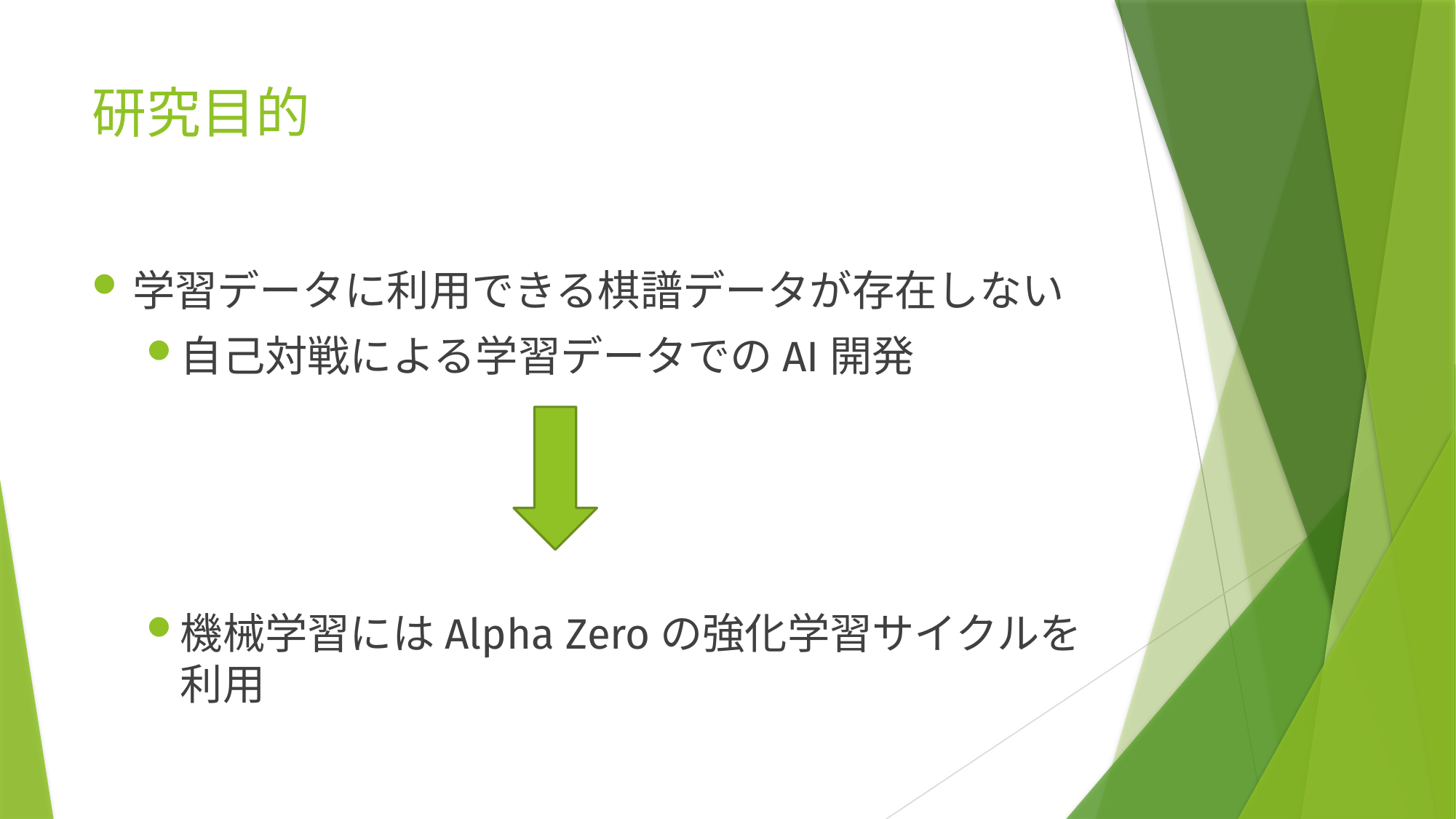

# 研究目的
学習データに利用できる棋譜データが存在しない
自己対戦による学習データでのAI開発

機械学習にはAlpha Zeroの強化学習サイクルを利用